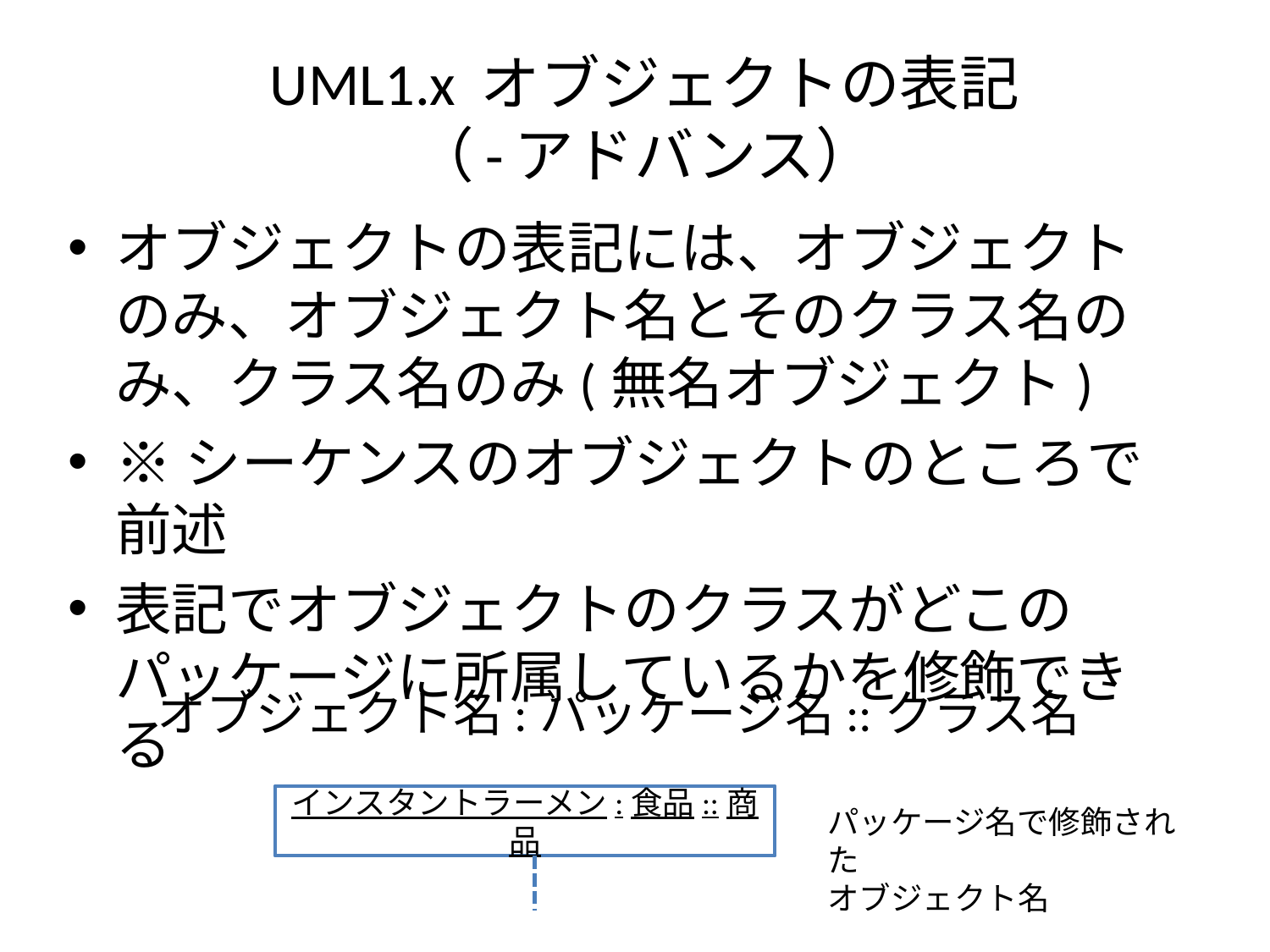

# UML1.x オブジェクトの表記（-アドバンス）
オブジェクトの表記には、オブジェクトのみ、オブジェクト名とそのクラス名のみ、クラス名のみ(無名オブジェクト)
※シーケンスのオブジェクトのところで前述
表記でオブジェクトのクラスがどこのパッケージに所属しているかを修飾できる

オブジェクト名:パッケージ名::クラス名
インスタントラーメン:食品::商品
パッケージ名で修飾された
オブジェクト名